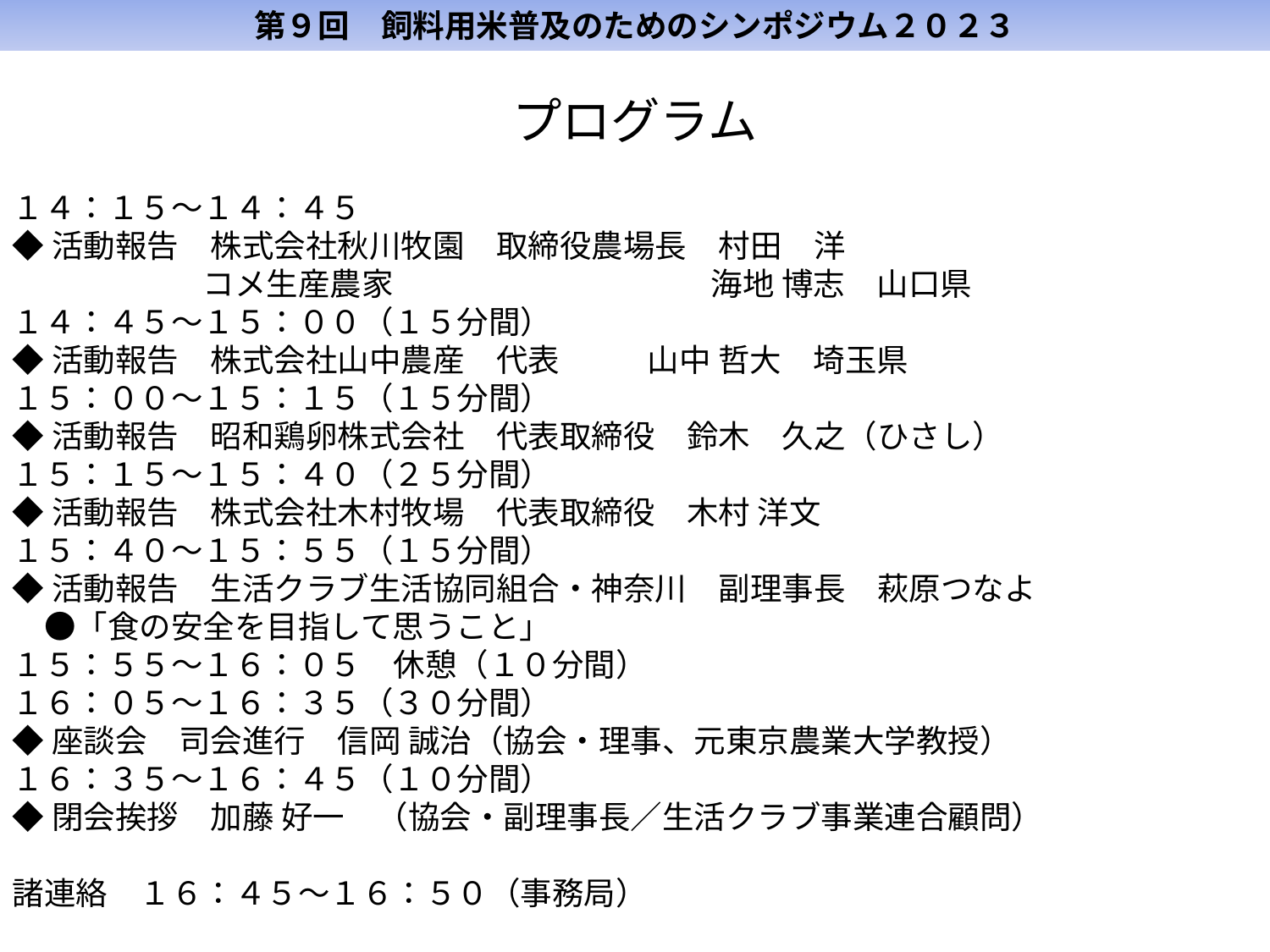

第９回　飼料用米普及のためのシンポジウム２０２３
プログラム

１４：１５～１４：４５
◆活動報告　株式会社秋川牧園　取締役農場長　村田　洋
　　　　　　コメ生産農家　　　　　　　　　　海地 博志　山口県
１４：４５～１５：００（１５分間）
◆活動報告　株式会社山中農産　代表	山中 哲大　埼玉県
１５：００～１５：１５（１５分間）
◆活動報告　昭和鶏卵株式会社　代表取締役　鈴木　久之（ひさし）
１５：１５～１５：４０（２５分間）
◆活動報告　株式会社木村牧場　代表取締役　木村 洋文
１５：４０～１５：５５（１５分間）
◆活動報告　生活クラブ生活協同組合・神奈川　副理事長　萩原つなよ
　●「食の安全を目指して思うこと」
１５：５５～１６：０５　休憩（１０分間）
１６：０５～１６：３５（３０分間）
◆座談会　司会進行　信岡 誠治（協会・理事、元東京農業大学教授）
１６：３５～１６：４５（１０分間）
◆閉会挨拶　加藤 好一　（協会・副理事長／生活クラブ事業連合顧問）

諸連絡　１６：４５～１６：５０（事務局）